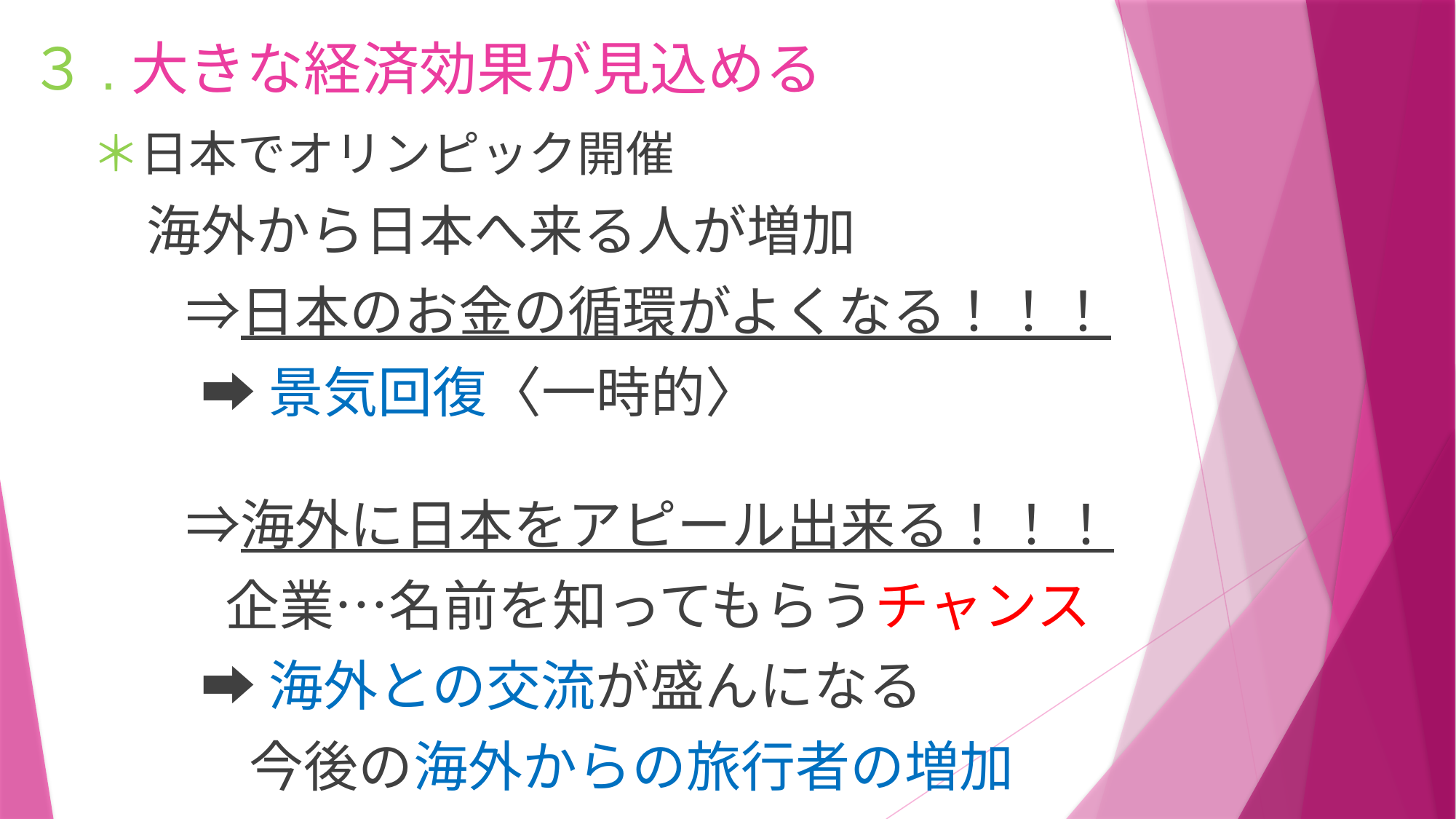

# ３.大きな経済効果が見込める
＊日本でオリンピック開催
　海外から日本へ来る人が増加
　　 ⇒日本のお金の循環がよくなる！！！
         ➡景気回復〈一時的〉

　　 ⇒海外に日本をアピール出来る！！！
　　  企業…名前を知ってもらうチャンス
         ➡海外との交流が盛んになる
　　    今後の海外からの旅行者の増加